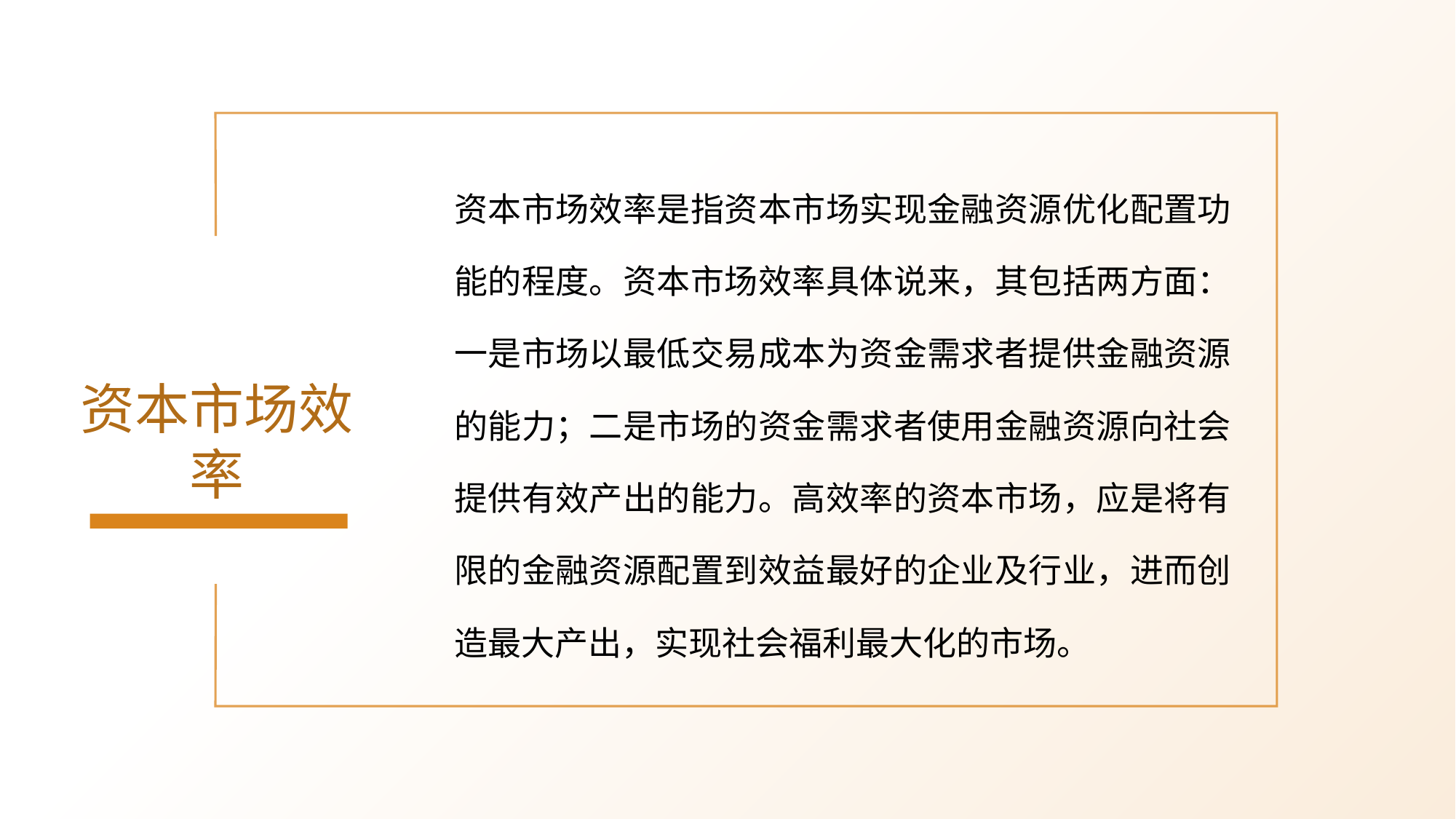

资本市场效率是指资本市场实现金融资源优化配置功能的程度。资本市场效率具体说来，其包括两方面：一是市场以最低交易成本为资金需求者提供金融资源的能力；二是市场的资金需求者使用金融资源向社会提供有效产出的能力。高效率的资本市场，应是将有限的金融资源配置到效益最好的企业及行业，进而创造最大产出，实现社会福利最大化的市场。
# 资本市场效率